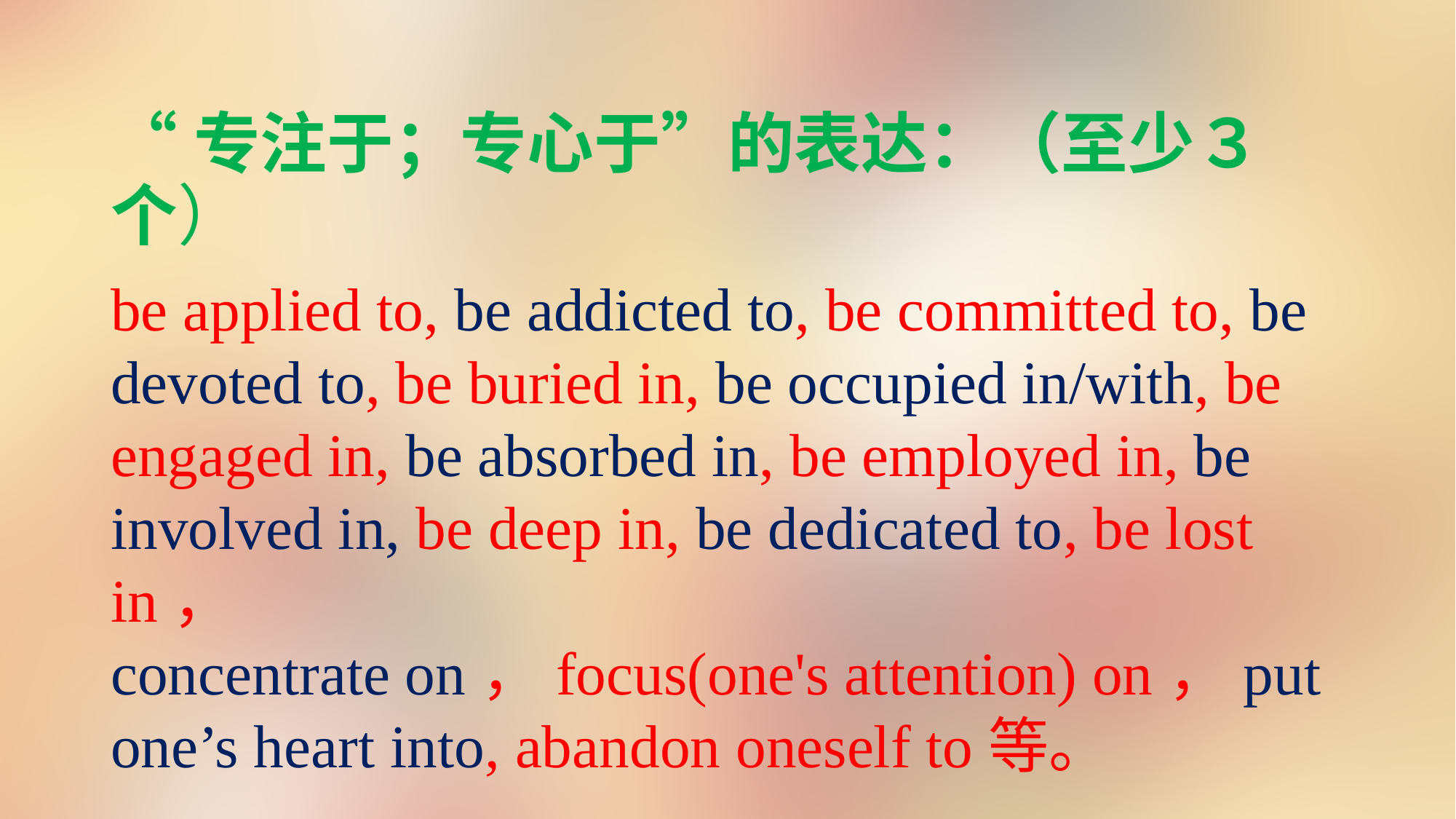

“专注于；专心于”的表达：（至少３个）
be applied to, be addicted to, be committed to, be devoted to, be buried in, be occupied in/with, be engaged in, be absorbed in, be employed in, be involved in, be deep in, be dedicated to, be lost in，
concentrate on，focus(one's attention) on，put one’s heart into, abandon oneself to等。